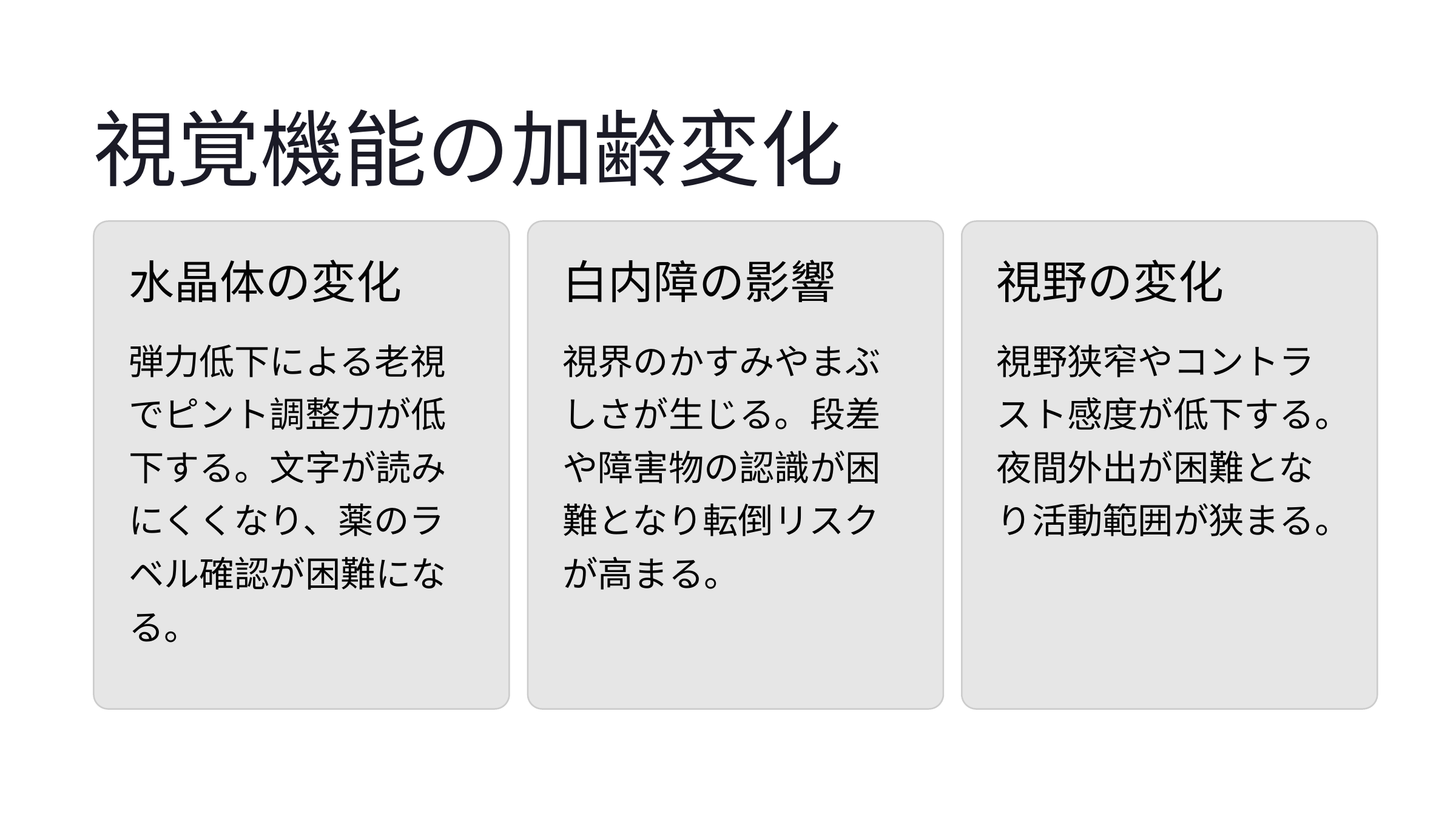

視覚機能の加齢変化

水晶体の変化
白内障の影響
視野の変化
弾力低下による老視でピント調整力が低下する。文字が読みにくくなり、薬のラベル確認が困難になる。
視界のかすみやまぶしさが生じる。段差や障害物の認識が困難となり転倒リスクが高まる。
視野狭窄やコントラスト感度が低下する。夜間外出が困難となり活動範囲が狭まる。